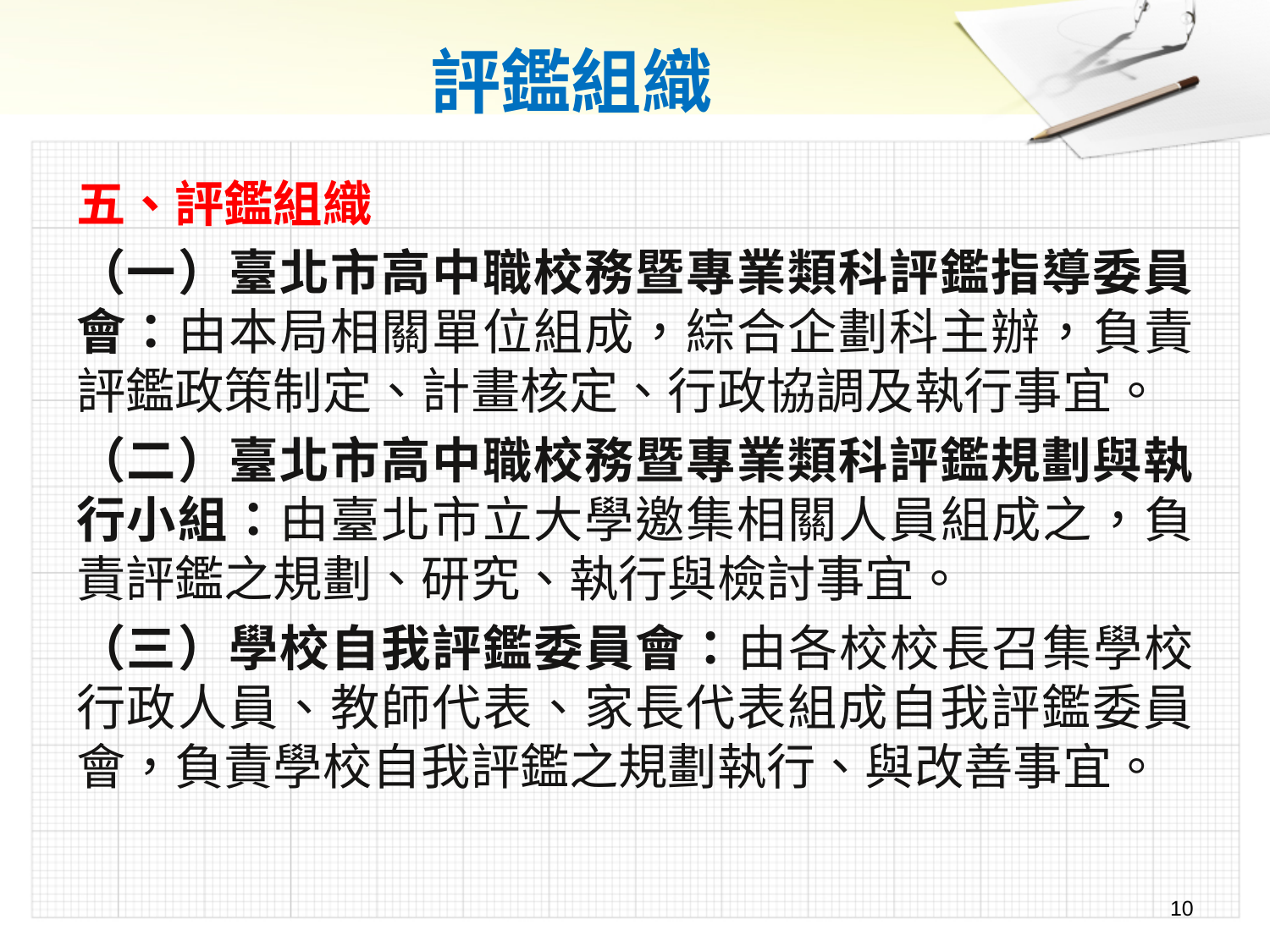

# 評鑑組織
五、評鑑組織
（一）臺北市高中職校務暨專業類科評鑑指導委員會：由本局相關單位組成，綜合企劃科主辦，負責評鑑政策制定、計畫核定、行政協調及執行事宜。
（二）臺北市高中職校務暨專業類科評鑑規劃與執行小組：由臺北市立大學邀集相關人員組成之，負責評鑑之規劃、研究、執行與檢討事宜。
（三）學校自我評鑑委員會：由各校校長召集學校行政人員、教師代表、家長代表組成自我評鑑委員會，負責學校自我評鑑之規劃執行、與改善事宜。
10